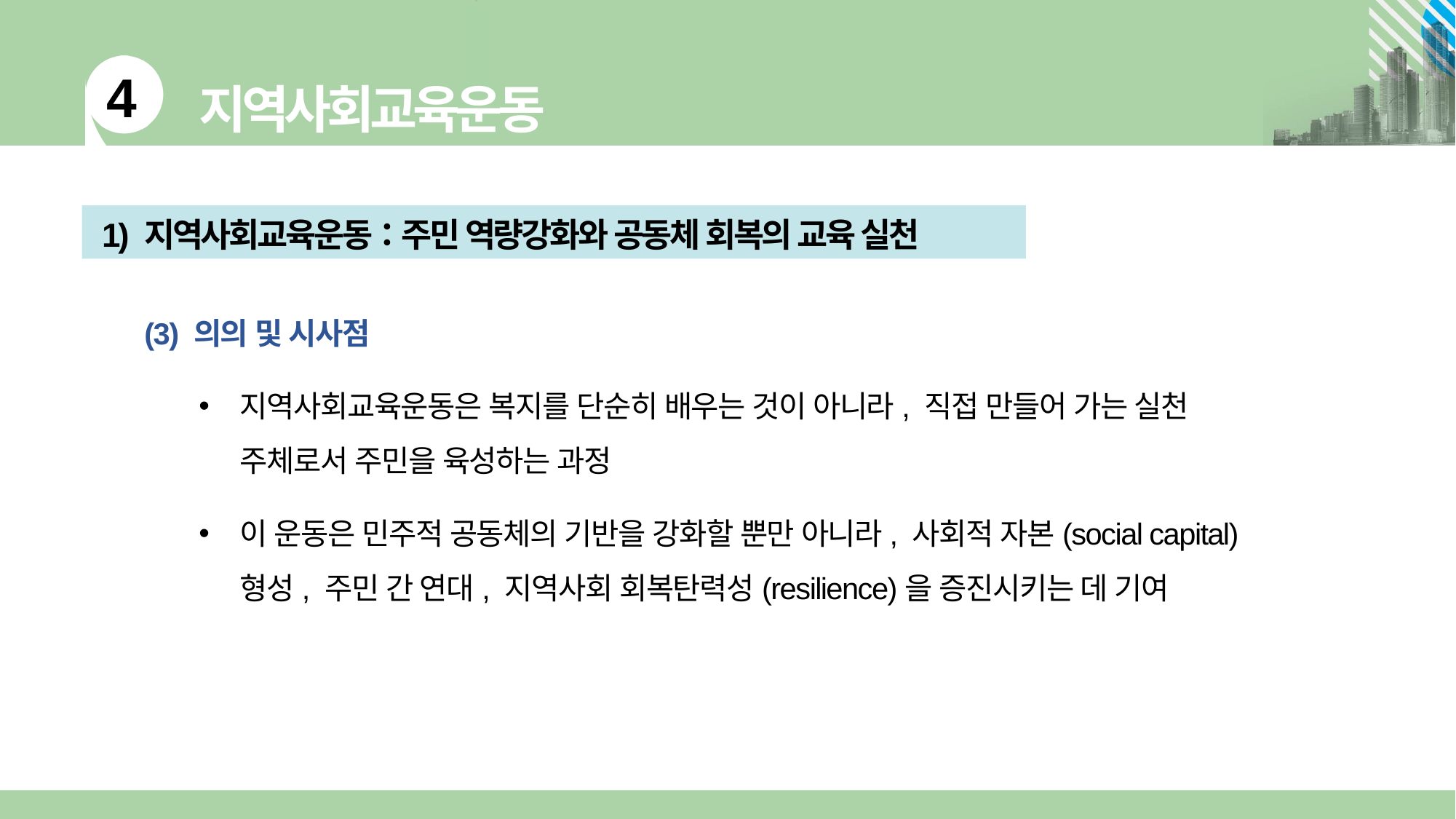

1) 지역사회교육운동：주민 역량강화와 공동체 회복의 교육 실천
(3) 의의 및 시사점
지역사회교육운동은 복지를 단순히 배우는 것이 아니라, 직접 만들어 가는 실천 주체로서 주민을 육성하는 과정
이 운동은 민주적 공동체의 기반을 강화할 뿐만 아니라, 사회적 자본(social capital) 형성, 주민 간 연대, 지역사회 회복탄력성(resilience)을 증진시키는 데 기여